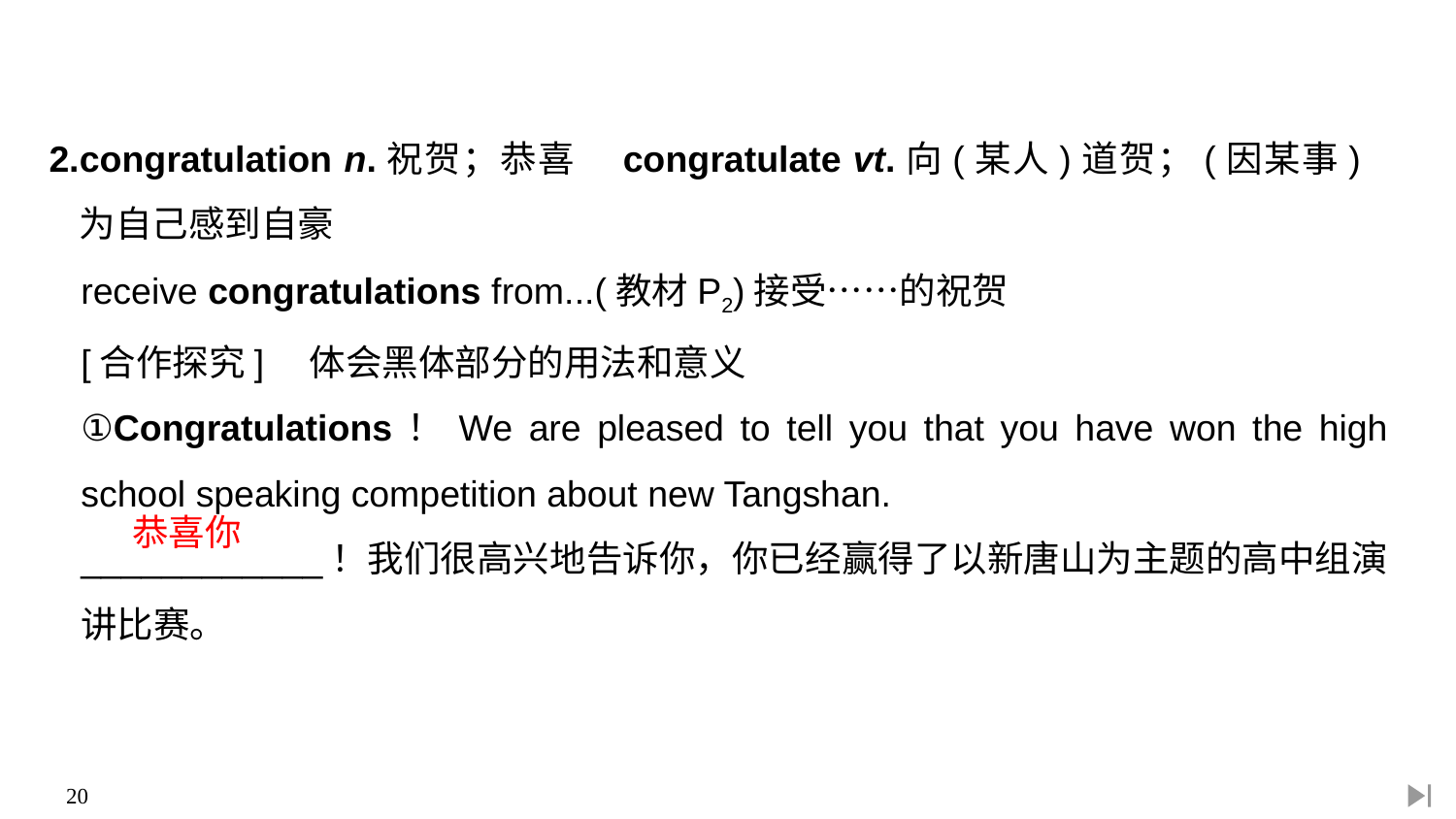

2.congratulation n.祝贺；恭喜　congratulate vt.向(某人)道贺；(因某事)为自己感到自豪

receive congratulations from...(教材P2)接受……的祝贺
[合作探究]　体会黑体部分的用法和意义
①Congratulations！We are pleased to tell you that you have won the high school speaking competition about new Tangshan.
____________！我们很高兴地告诉你，你已经赢得了以新唐山为主题的高中组演讲比赛。
恭喜你